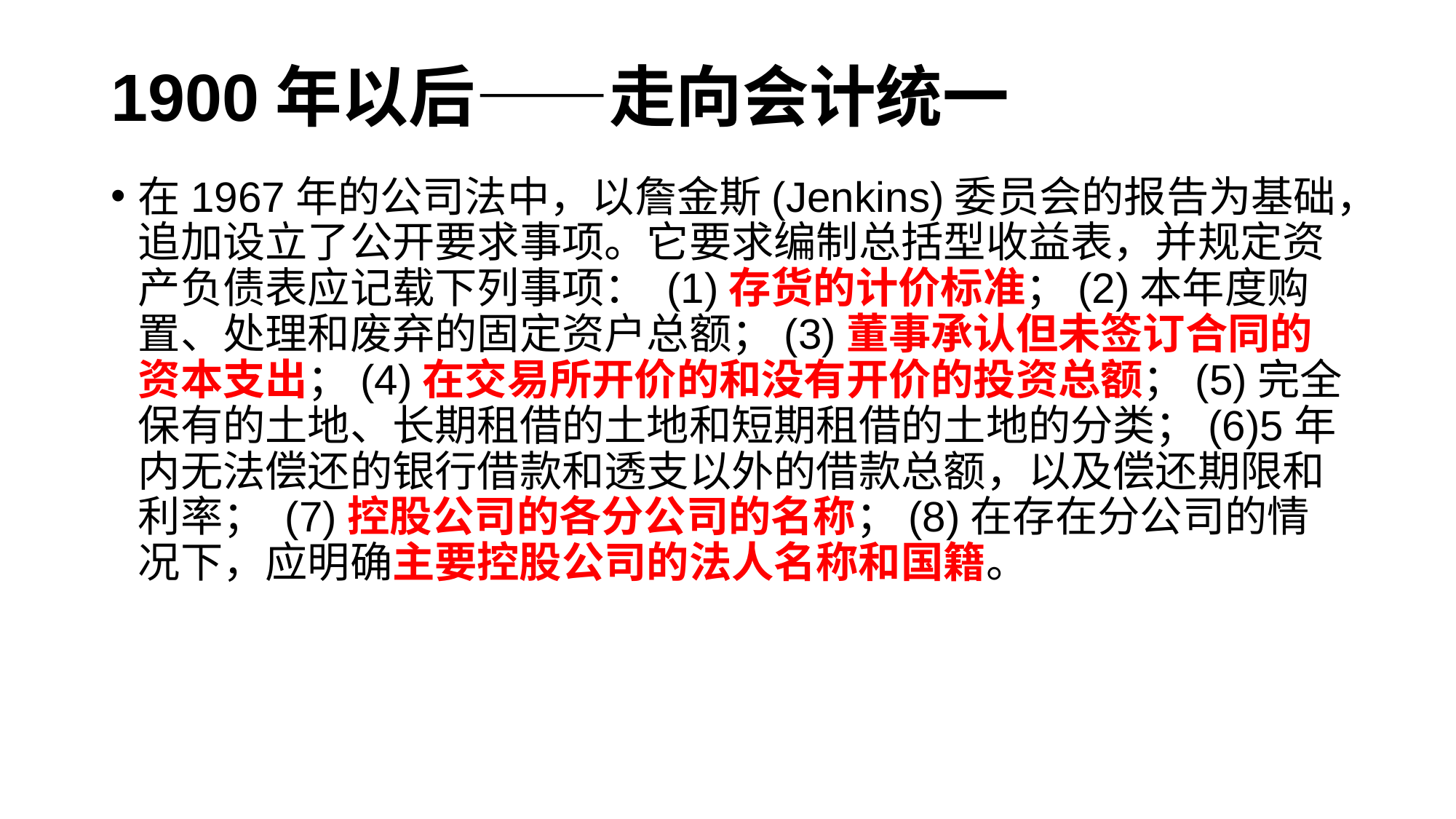

# 1900年以后——走向会计统一
在1967年的公司法中，以詹金斯(Jenkins)委员会的报告为基础，追加设立了公开要求事项。它要求编制总括型收益表，并规定资产负债表应记载下列事项： (1)存货的计价标准；(2)本年度购置、处理和废弃的固定资户总额；(3)董事承认但未签订合同的资本支出；(4)在交易所开价的和没有开价的投资总额；(5)完全保有的土地、长期租借的土地和短期租借的土地的分类；(6)5年内无法偿还的银行借款和透支以外的借款总额，以及偿还期限和利率； (7)控股公司的各分公司的名称；(8)在存在分公司的情况下，应明确主要控股公司的法人名称和国籍。